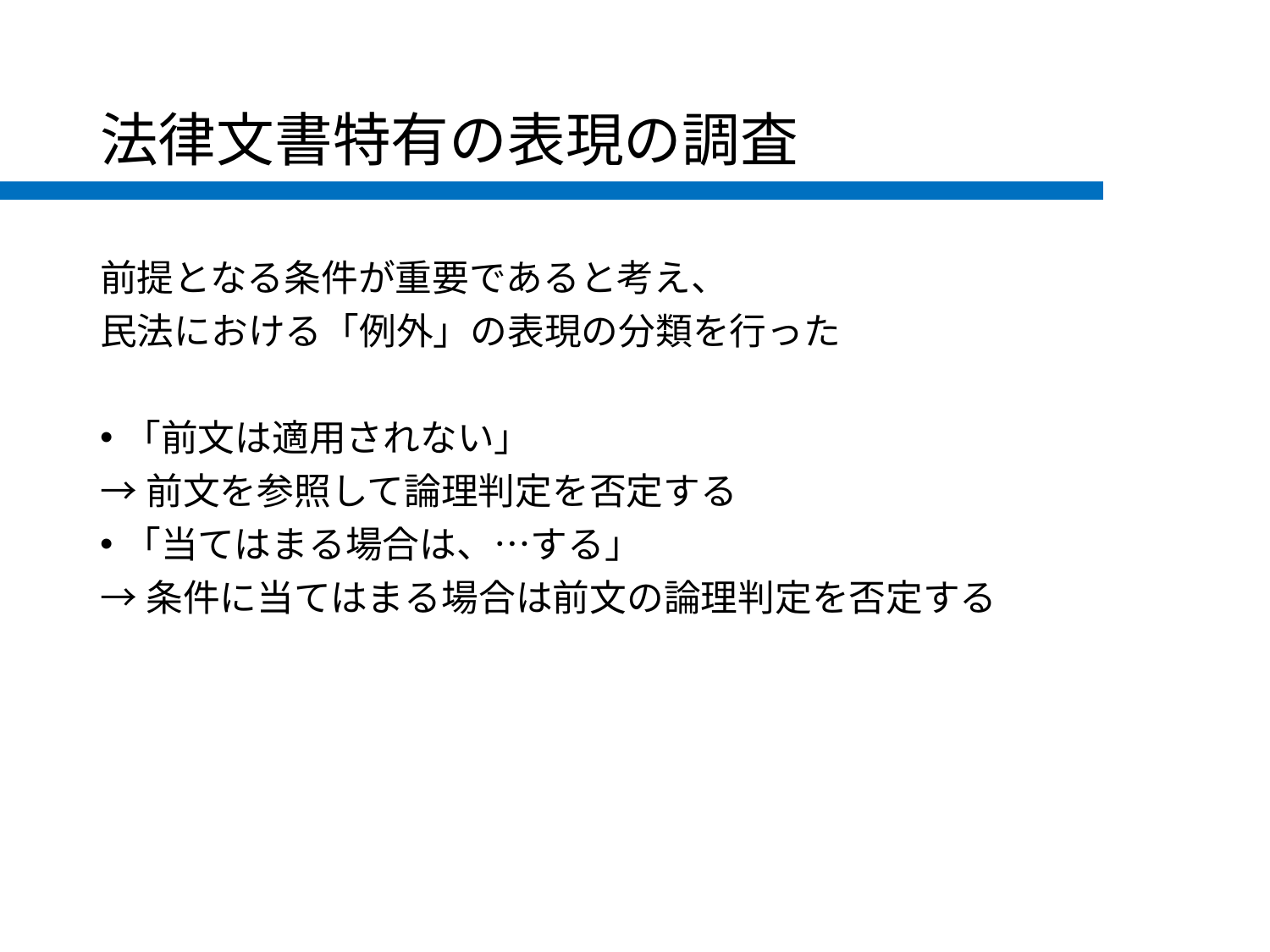

# 法律文書特有の表現の調査
前提となる条件が重要であると考え、
民法における「例外」の表現の分類を行った

「前文は適用されない」
→前文を参照して論理判定を否定する
「当てはまる場合は、…する」
→条件に当てはまる場合は前文の論理判定を否定する